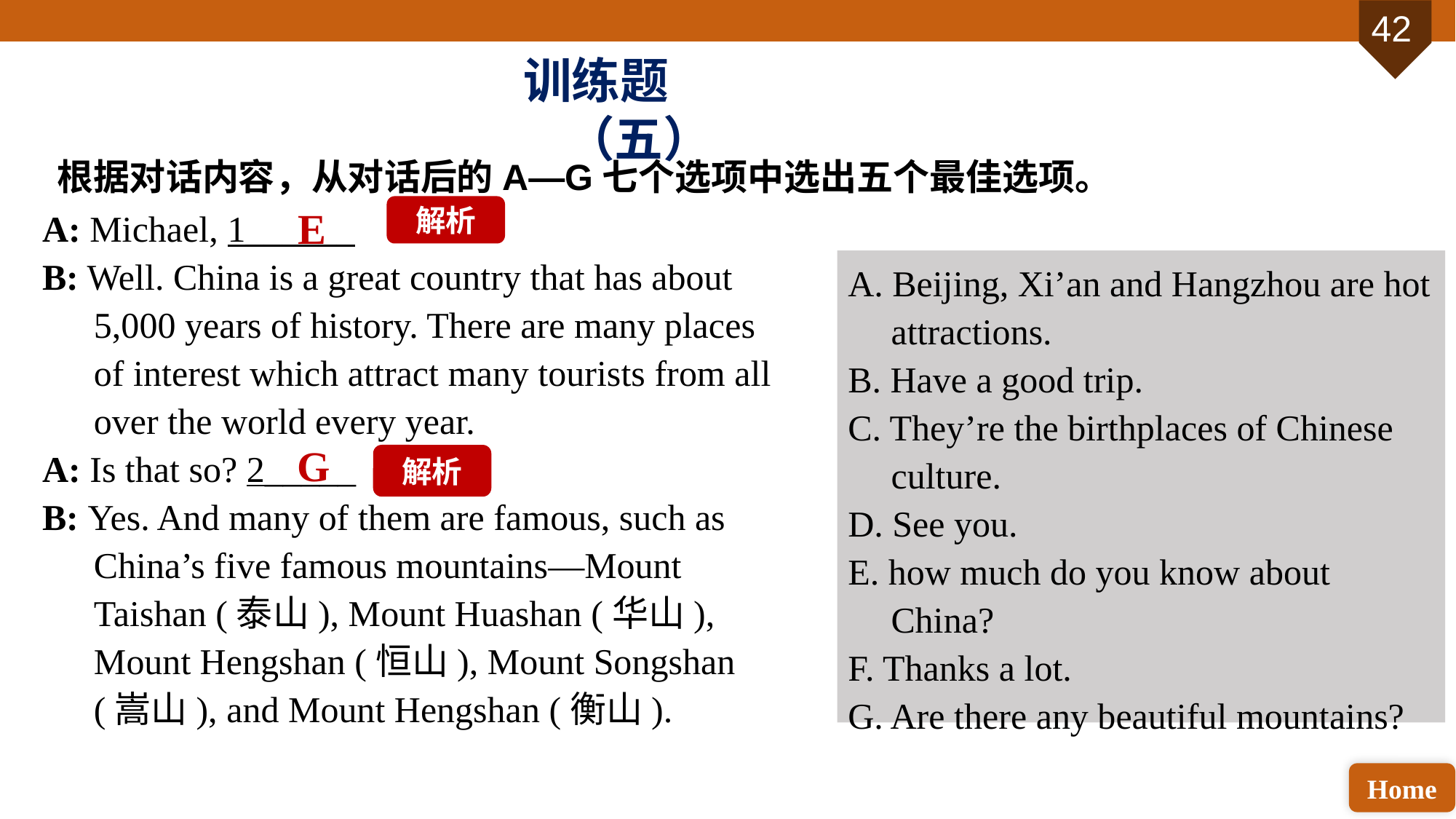

训练题（五）

根据对话内容，从对话后的A—G七个选项中选出五个最佳选项。
E
A: Michael, 1______
B: Well. China is a great country that has about 5,000 years of history. There are many places of interest which attract many tourists from all over the world every year.
A: Is that so? 2_____
B: Yes. And many of them are famous, such as China’s five famous mountains—Mount Taishan (泰山), Mount Huashan (华山), Mount Hengshan (恒山), Mount Songshan (嵩山), and Mount Hengshan (衡山).
解析
A. Beijing, Xi’an and Hangzhou are hot attractions.
B. Have a good trip.
C. They’re the birthplaces of Chinese culture.
D. See you.
E. how much do you know about China?
F. Thanks a lot.
G. Are there any beautiful mountains?
G
解析